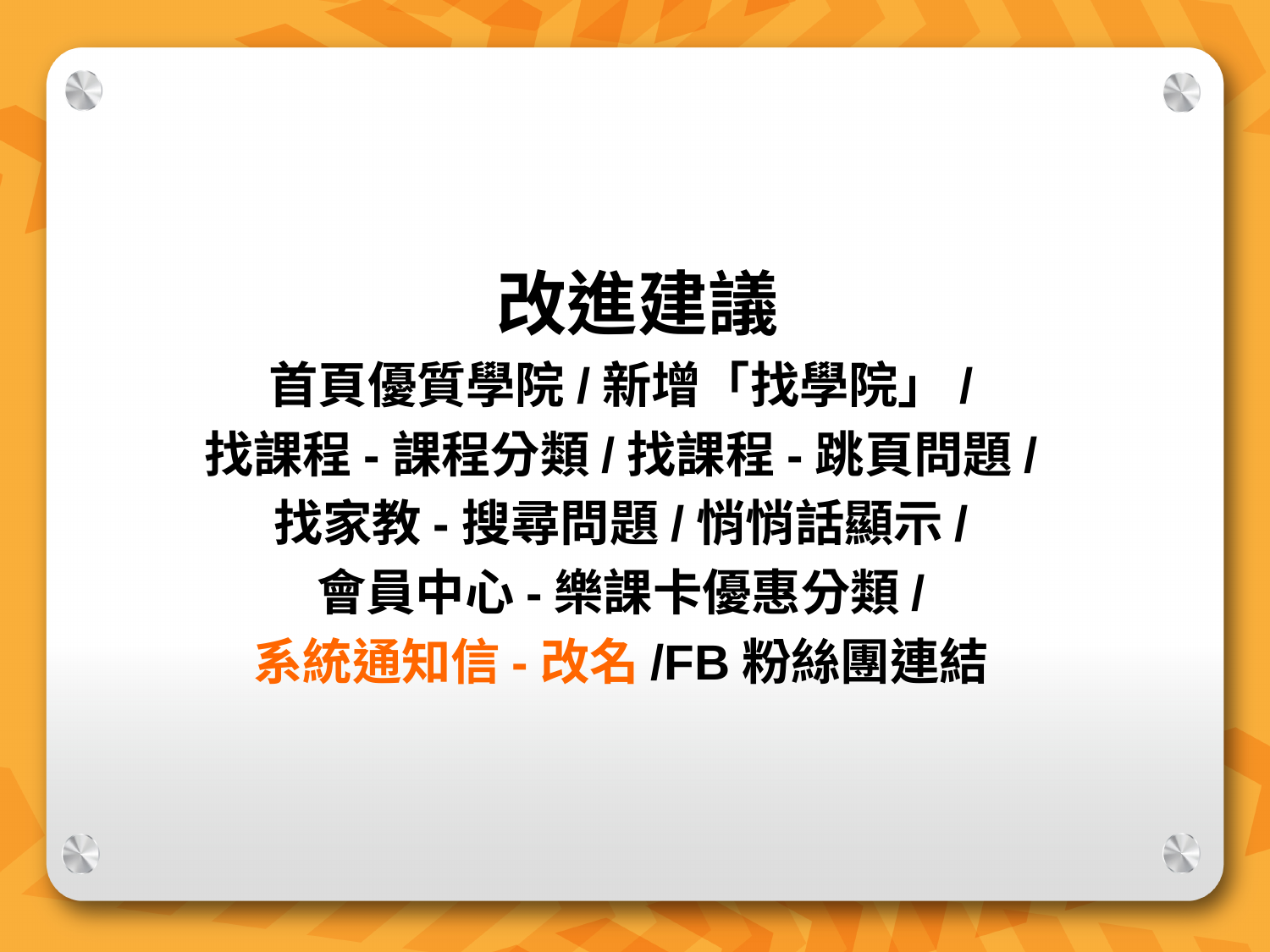

改進建議
首頁優質學院/新增「找學院」/
找課程-課程分類/找課程-跳頁問題/
找家教-搜尋問題/悄悄話顯示/
會員中心-樂課卡優惠分類/
系統通知信-改名/FB粉絲團連結